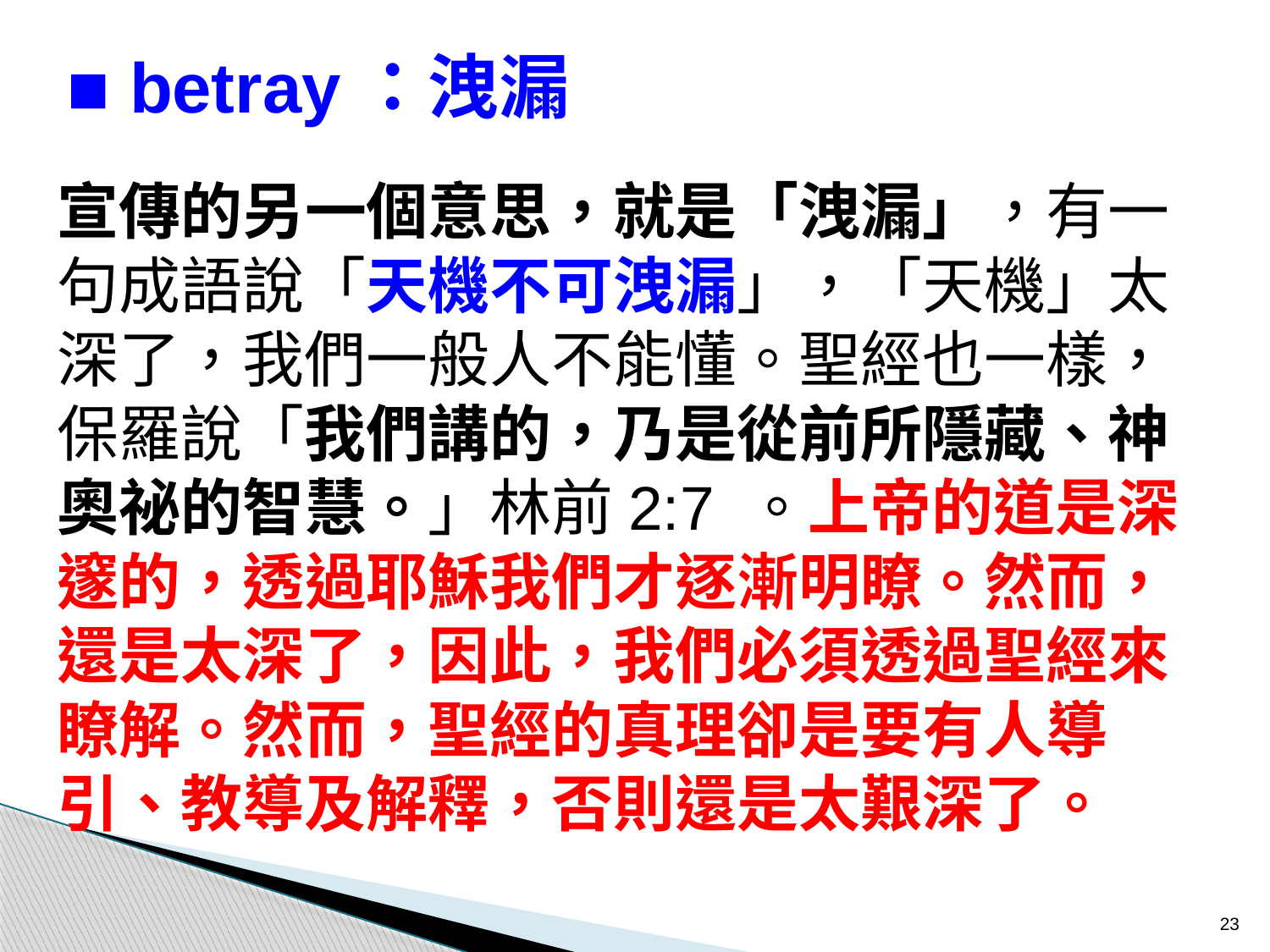

■ betray：洩漏
宣傳的另一個意思，就是「洩漏」，有一句成語說「天機不可洩漏」，「天機」太深了，我們一般人不能懂。聖經也一樣，保羅說「我們講的，乃是從前所隱藏、神奧祕的智慧。」林前2:7 。上帝的道是深邃的，透過耶穌我們才逐漸明瞭。然而，還是太深了，因此，我們必須透過聖經來瞭解。然而，聖經的真理卻是要有人導引、教導及解釋，否則還是太艱深了。
23